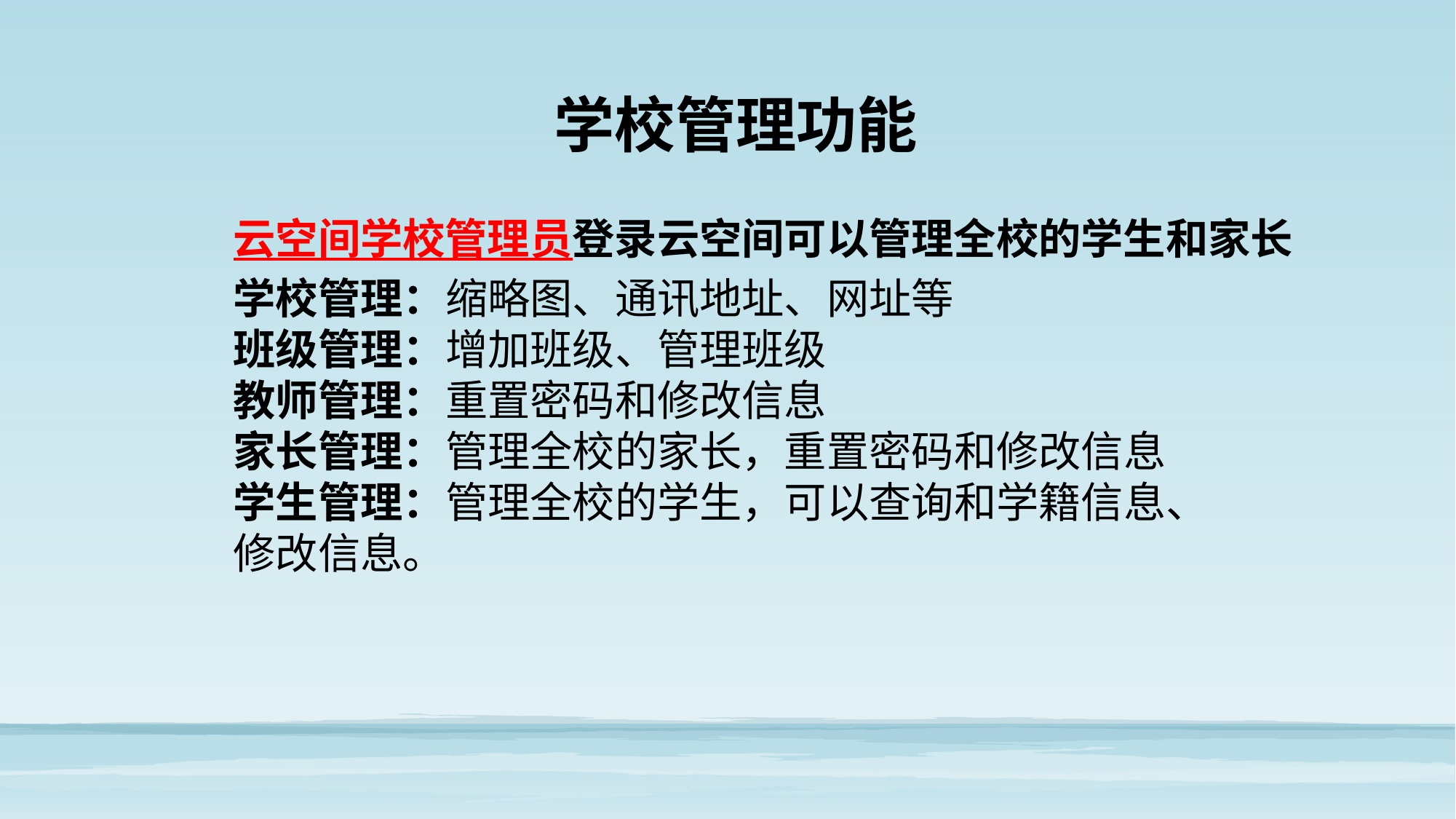

学校管理功能
云空间学校管理员登录云空间可以管理全校的学生和家长
学校管理：缩略图、通讯地址、网址等
班级管理：增加班级、管理班级
教师管理：重置密码和修改信息
家长管理：管理全校的家长，重置密码和修改信息
学生管理：管理全校的学生，可以查询和学籍信息、修改信息。